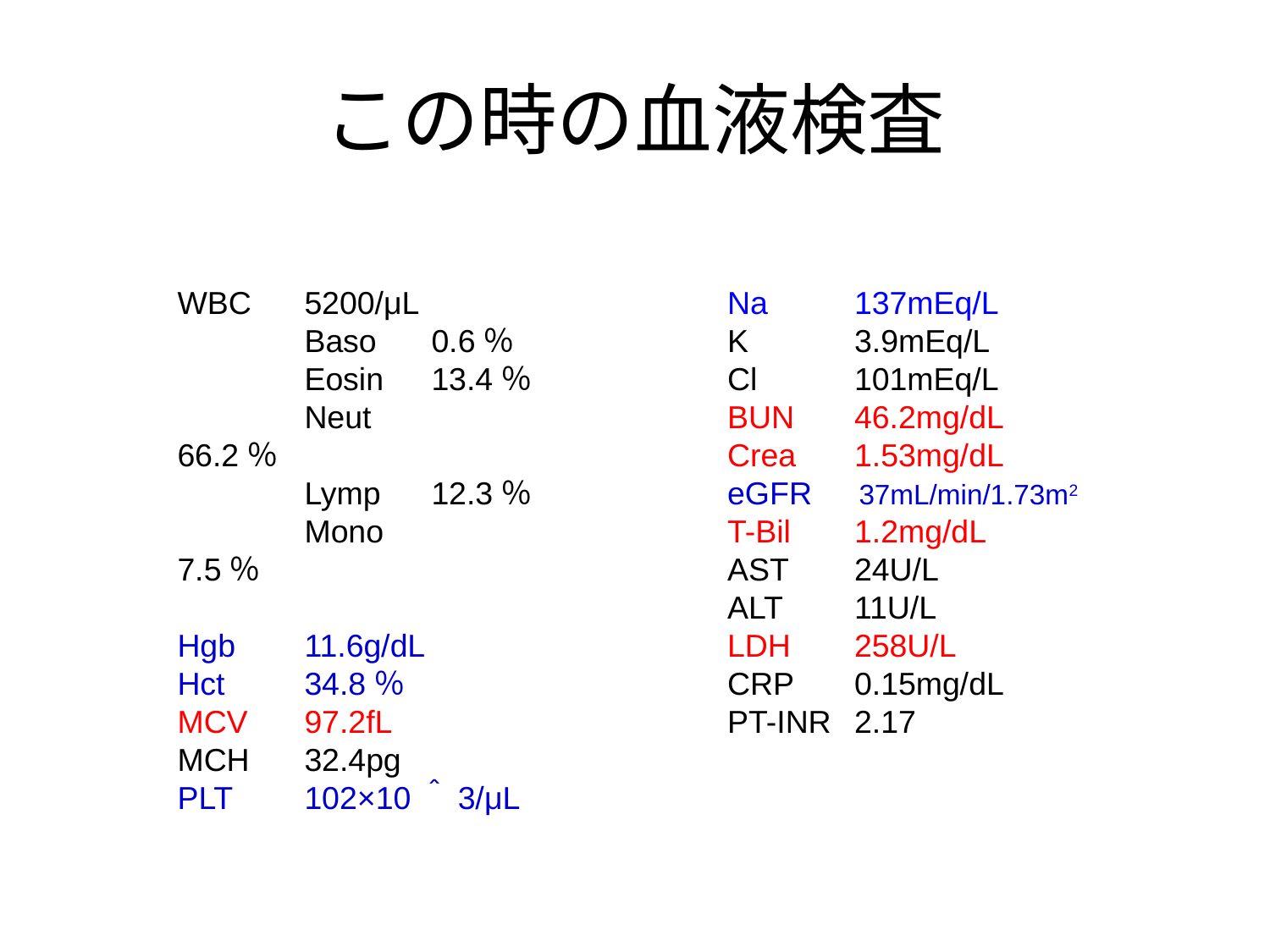

# この時の血液検査
WBC 	5200/μL
	Baso 	0.6％
	Eosin 	13.4％
	Neut　　66.2％
	Lymp 	12.3％
	Mono 	　7.5％

Hgb 	11.6g/dL
Hct 	34.8％
MCV 	97.2fL
MCH 	32.4pg
PLT 	102×10＾3/μL
Na	137mEq/L
K 	3.9mEq/L
Cl 	101mEq/L
BUN 	46.2mg/dL
Crea 	1.53mg/dL
eGFR　37mL/min/1.73m2
T-Bil 	1.2mg/dL
AST 	24U/L
ALT 	11U/L
LDH 	258U/L
CRP 	0.15mg/dL
PT-INR	2.17